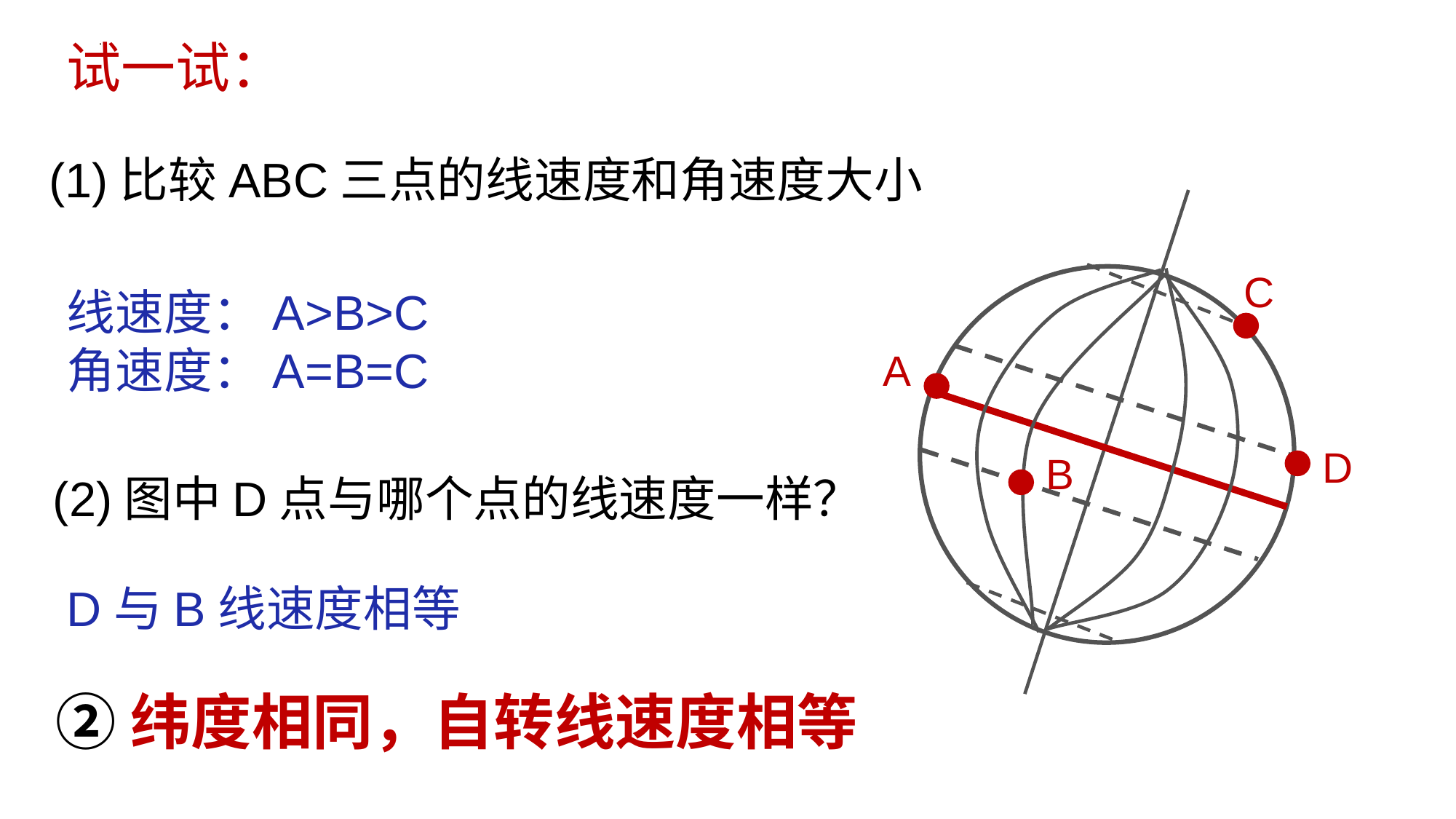

试一试：
(1)比较ABC三点的线速度和角速度大小

C
线速度：A>B>C
角速度：A=B=C

A

D
B

(2)图中D点与哪个点的线速度一样？

D与B线速度相等
②纬度相同，自转线速度相等